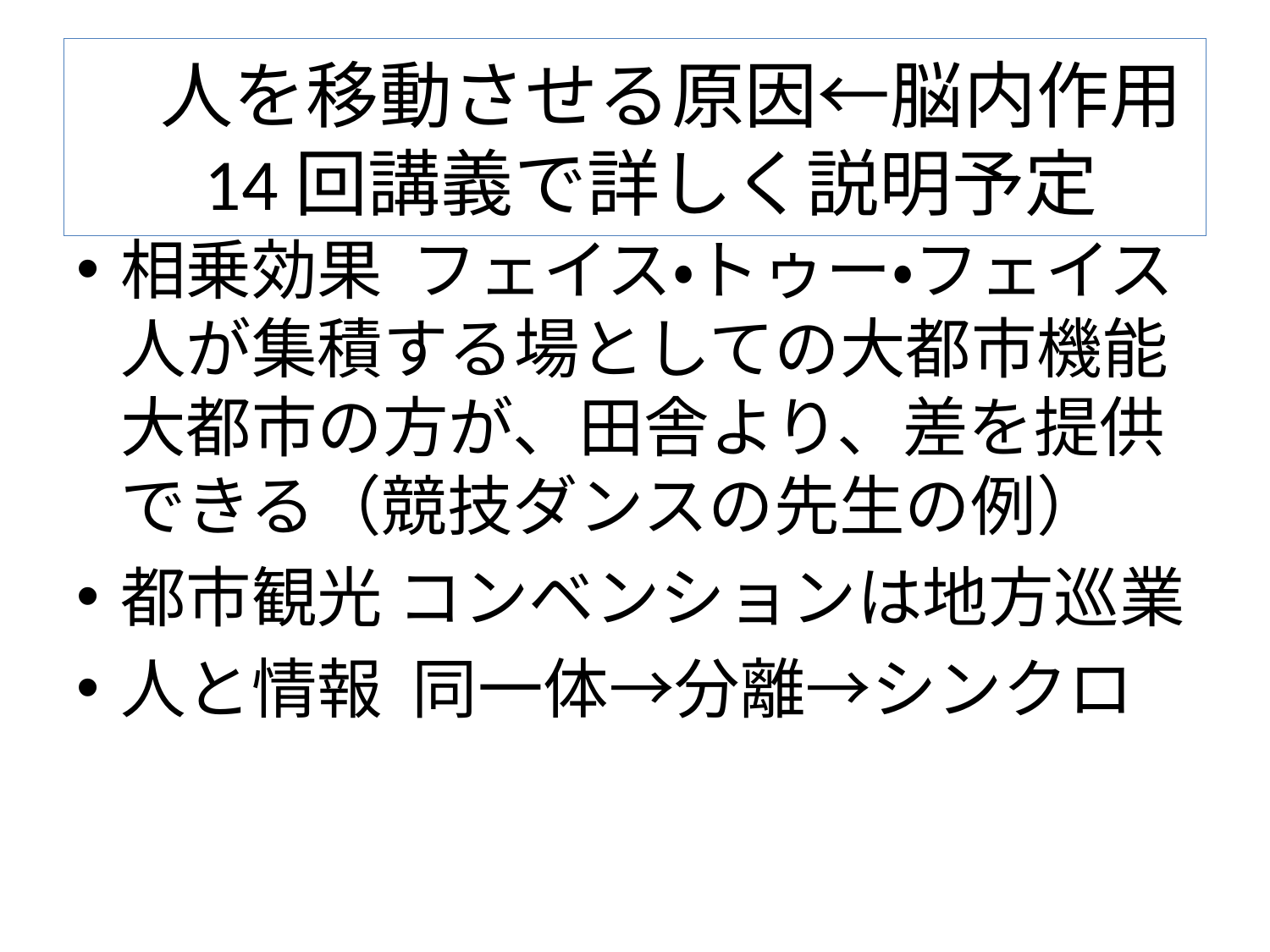

# 人を移動させる原因←脳内作用 14回講義で詳しく説明予定
相乗効果  フェイス・トゥー・フェイス  人が集積する場としての大都市機能大都市の方が、田舎より、差を提供できる（競技ダンスの先生の例）
都市観光 コンベンションは地方巡業
人と情報  同一体→分離→シンクロ